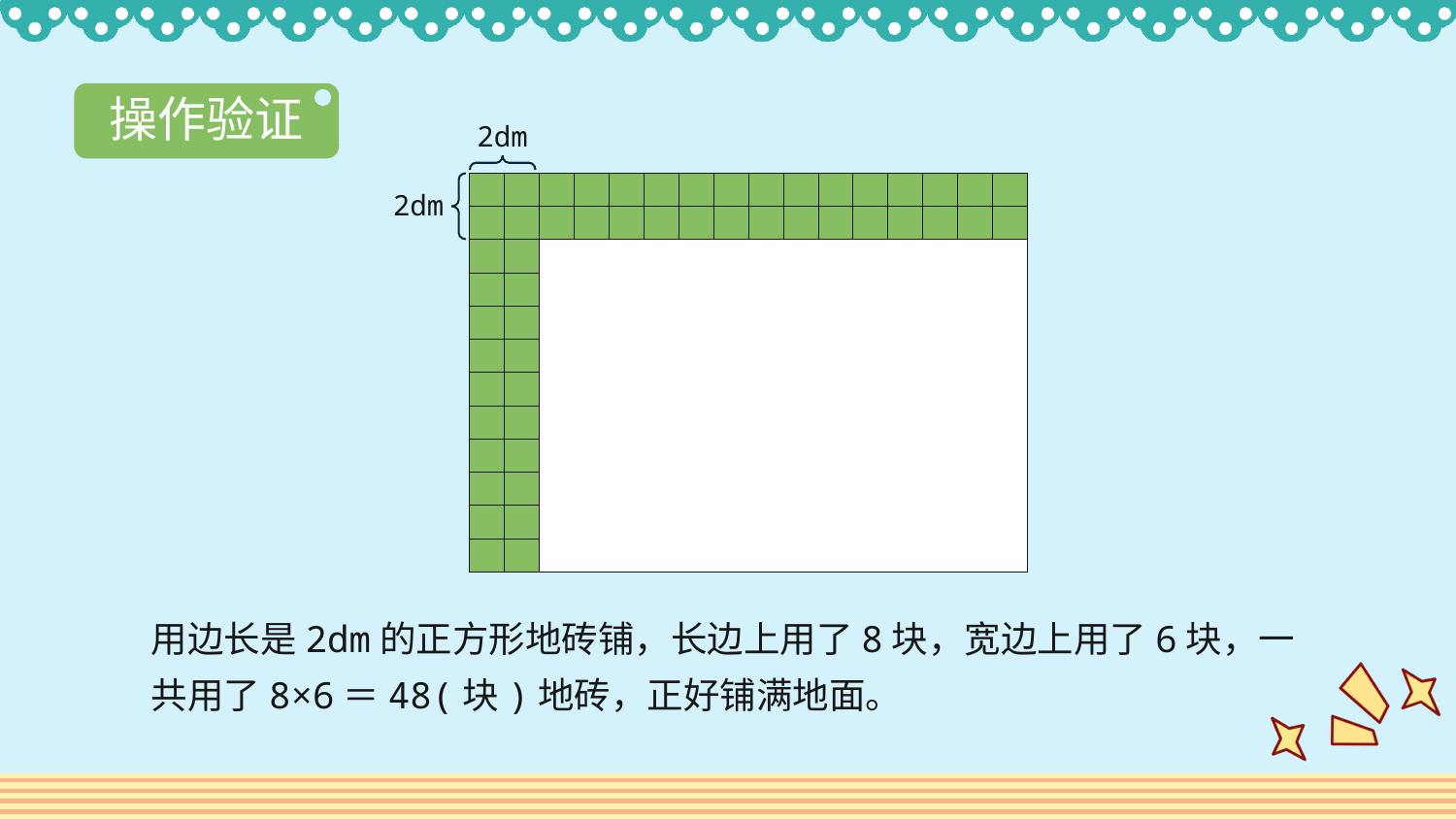

操作验证

2dm

|  |  |  |  |  |  |  |  |  |  |  |  |  |  |  |  |
| --- | --- | --- | --- | --- | --- | --- | --- | --- | --- | --- | --- | --- | --- | --- | --- |
|  |  |  |  |  |  |  |  |  |  |  |  |  |  |  |  |
|  |  |  |  |  |  |  |  |  |  |  |  |  |  |  |  |
|  |  |  |  |  |  |  |  |  |  |  |  |  |  |  |  |
|  |  |  |  |  |  |  |  |  |  |  |  |  |  |  |  |
|  |  |  |  |  |  |  |  |  |  |  |  |  |  |  |  |
|  |  |  |  |  |  |  |  |  |  |  |  |  |  |  |  |
|  |  |  |  |  |  |  |  |  |  |  |  |  |  |  |  |
|  |  |  |  |  |  |  |  |  |  |  |  |  |  |  |  |
|  |  |  |  |  |  |  |  |  |  |  |  |  |  |  |  |
|  |  |  |  |  |  |  |  |  |  |  |  |  |  |  |  |
|  |  |  |  |  |  |  |  |  |  |  |  |  |  |  |  |

2dm
用边长是2dm的正方形地砖铺，长边上用了8块，宽边上用了6块，一共用了8×6＝48(块)地砖，正好铺满地面。